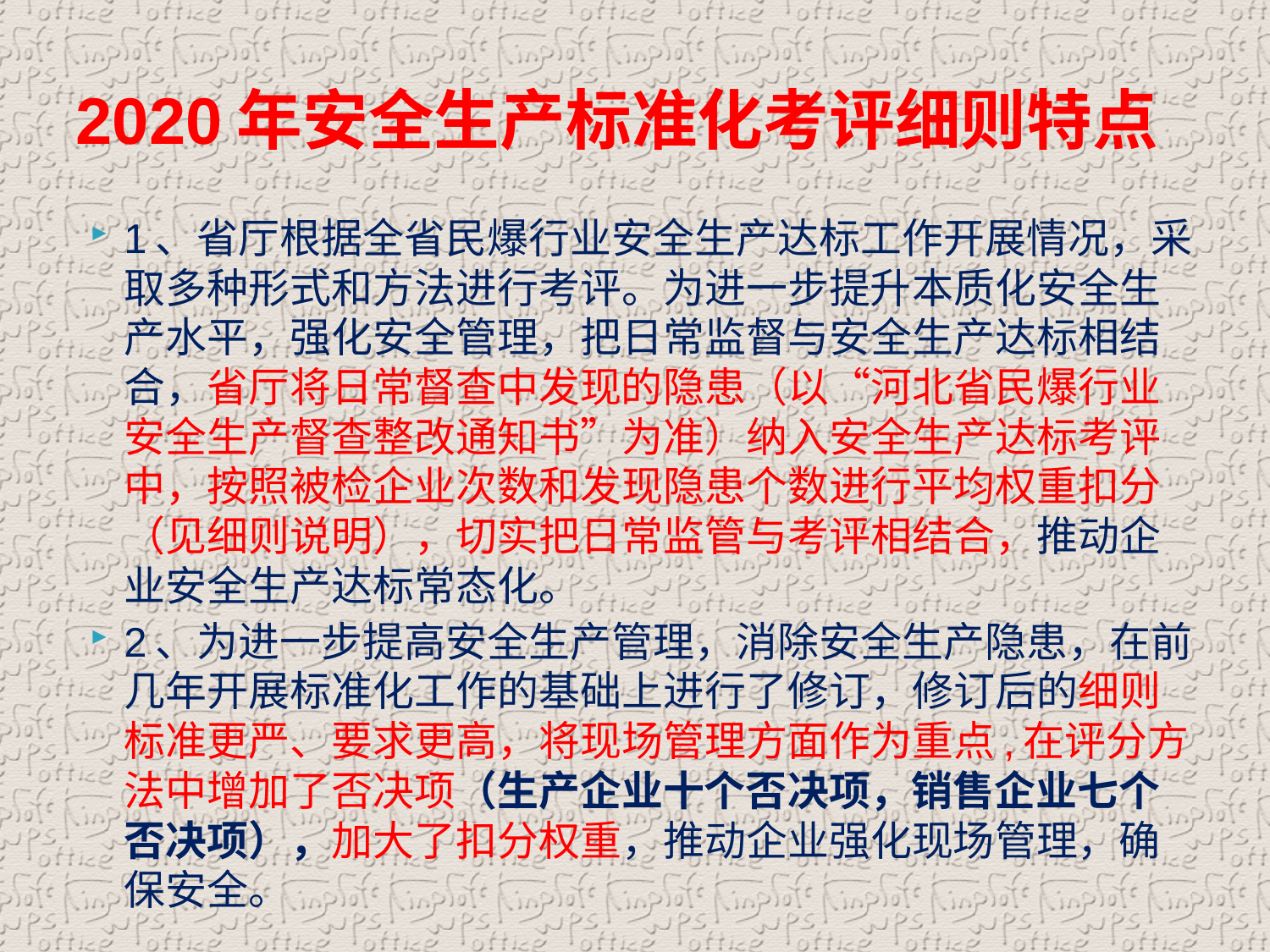

# 2020年安全生产标准化考评细则特点
1、省厅根据全省民爆行业安全生产达标工作开展情况，采取多种形式和方法进行考评。为进一步提升本质化安全生产水平，强化安全管理，把日常监督与安全生产达标相结合，省厅将日常督查中发现的隐患（以“河北省民爆行业安全生产督查整改通知书”为准）纳入安全生产达标考评中，按照被检企业次数和发现隐患个数进行平均权重扣分（见细则说明），切实把日常监管与考评相结合，推动企业安全生产达标常态化。
2、为进一步提高安全生产管理，消除安全生产隐患，在前几年开展标准化工作的基础上进行了修订，修订后的细则标准更严、要求更高，将现场管理方面作为重点,在评分方法中增加了否决项（生产企业十个否决项，销售企业七个否决项），加大了扣分权重，推动企业强化现场管理，确保安全。